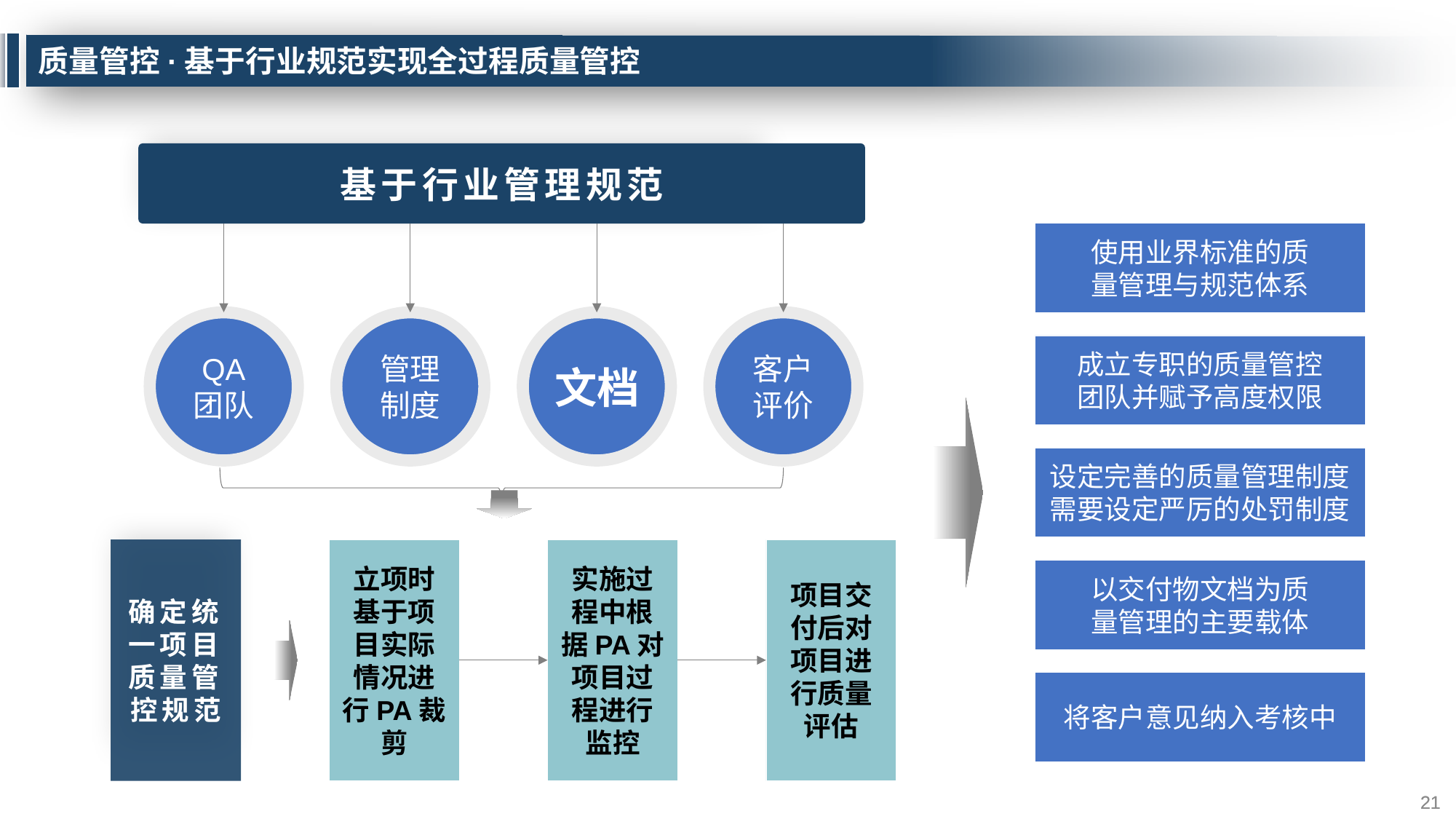

# 质量管控·基于行业规范实现全过程质量管控
基于行业管理规范
客户
评价
QA
团队
管理
制度
文档
使用业界标准的质
量管理与规范体系
成立专职的质量管控
团队并赋予高度权限

设定完善的质量管理制度
需要设定严厉的处罚制度

确定统一项目质量管控规范
立项时基于项目实际情况进行PA裁剪
实施过程中根据PA对项目过程进行监控
项目交付后对项目进行质量评估

以交付物文档为质
量管理的主要载体
将客户意见纳入考核中